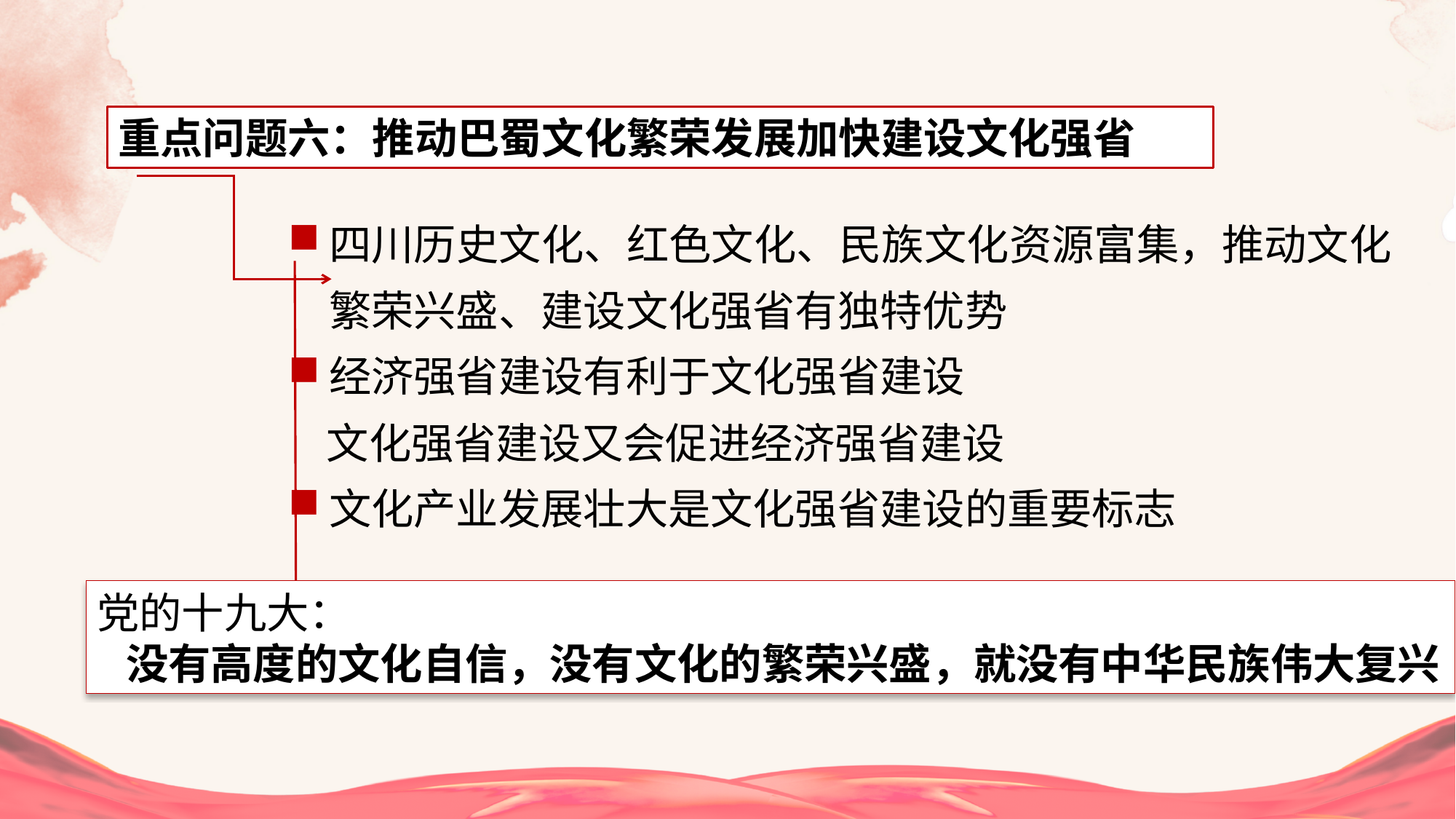

重点问题六：推动巴蜀文化繁荣发展加快建设文化强省
四川历史文化、红色文化、民族文化资源富集，推动文化繁荣兴盛、建设文化强省有独特优势
经济强省建设有利于文化强省建设
   文化强省建设又会促进经济强省建设
文化产业发展壮大是文化强省建设的重要标志
党的十九大：
  没有高度的文化自信，没有文化的繁荣兴盛，就没有中华民族伟大复兴